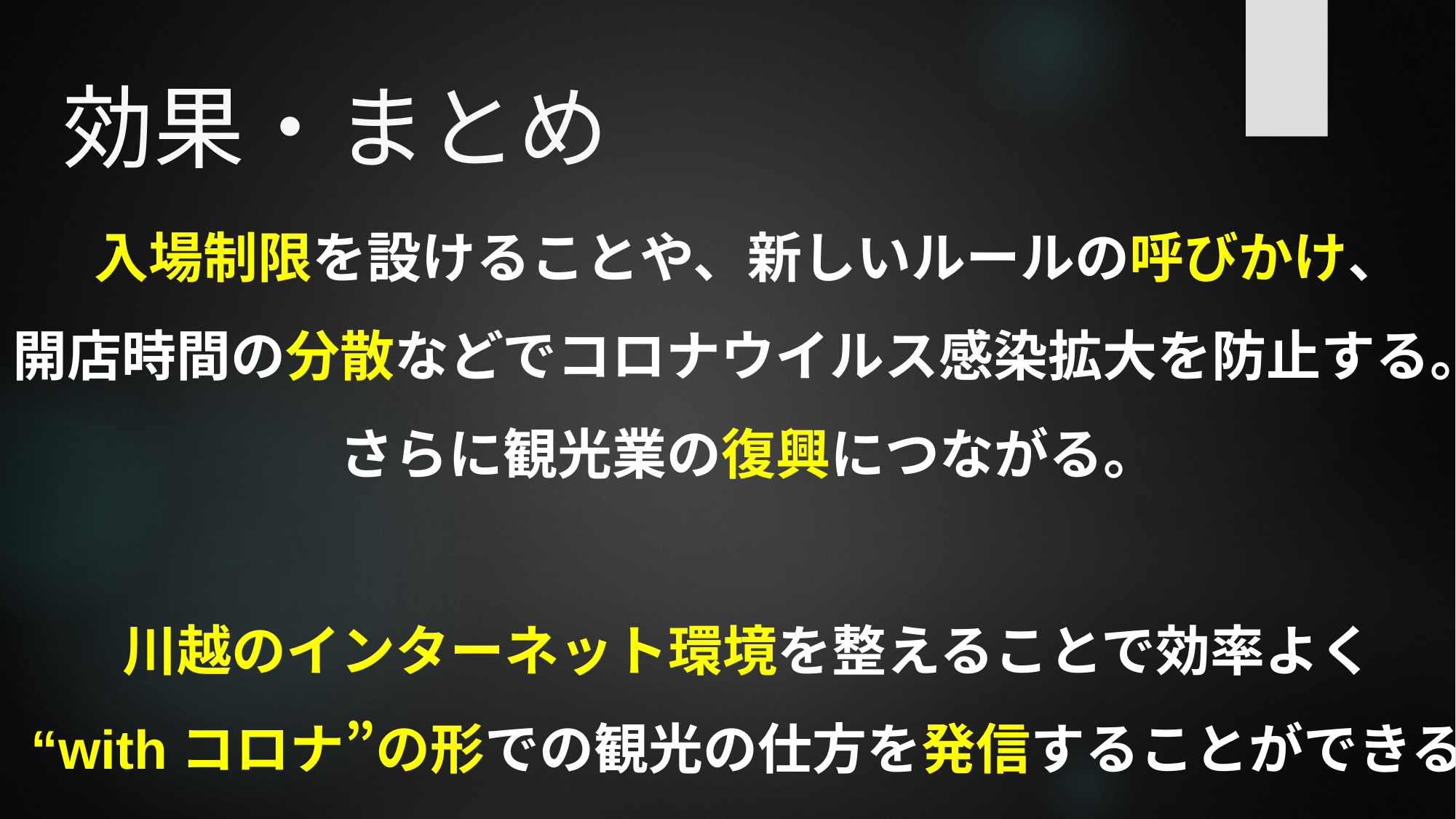

# 効果・まとめ
入場制限を設けることや、新しいルールの呼びかけ、
開店時間の分散などでコロナウイルス感染拡大を防止する。
さらに観光業の復興につながる。

川越のインターネット環境を整えることで効率よく
“withコロナ”の形での観光の仕方を発信することができる。